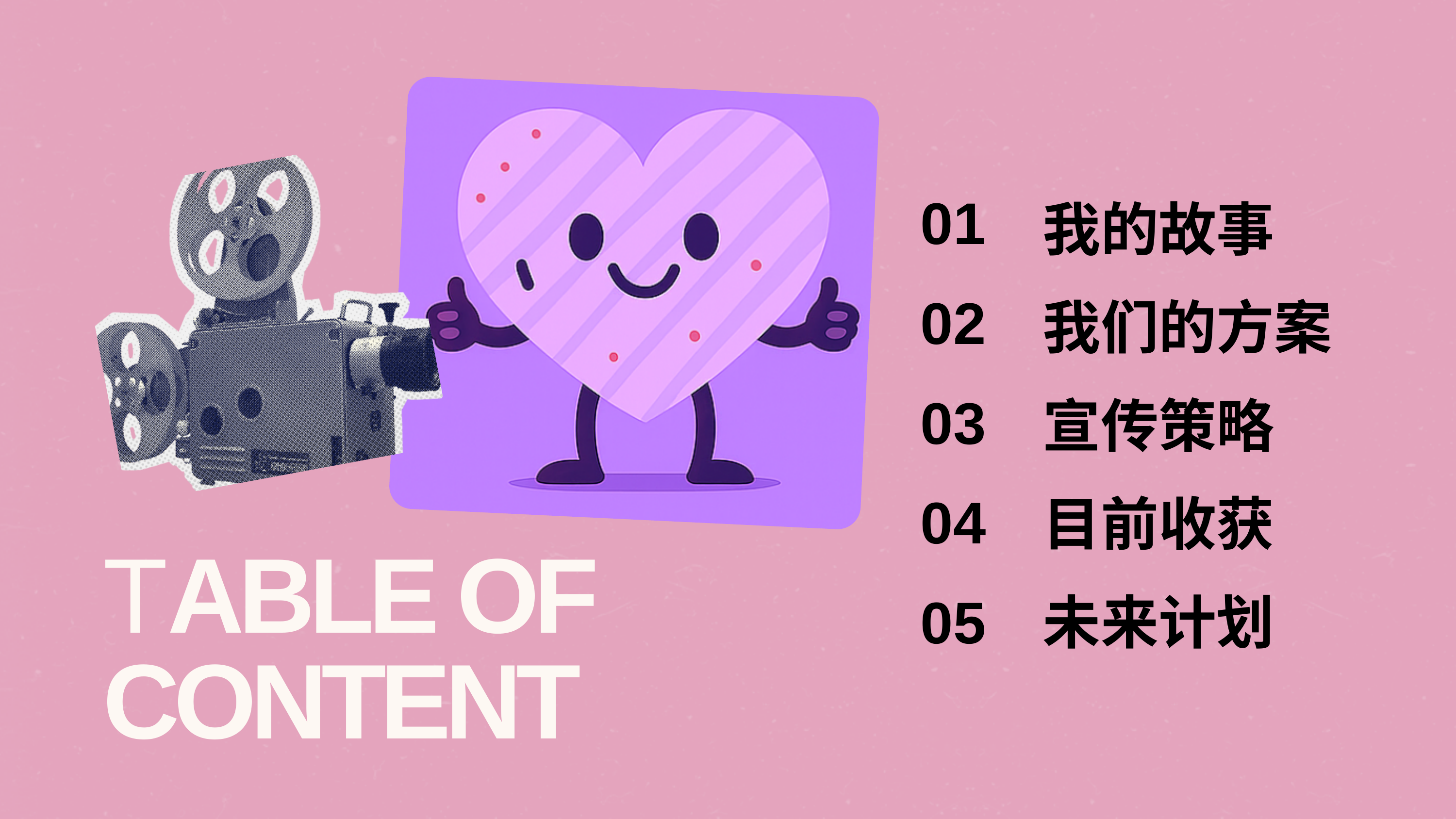

01
02
03
04
05
我的故事
我们的方案
宣传策略
目前收获
未来计划

TABLE OF CONTENT